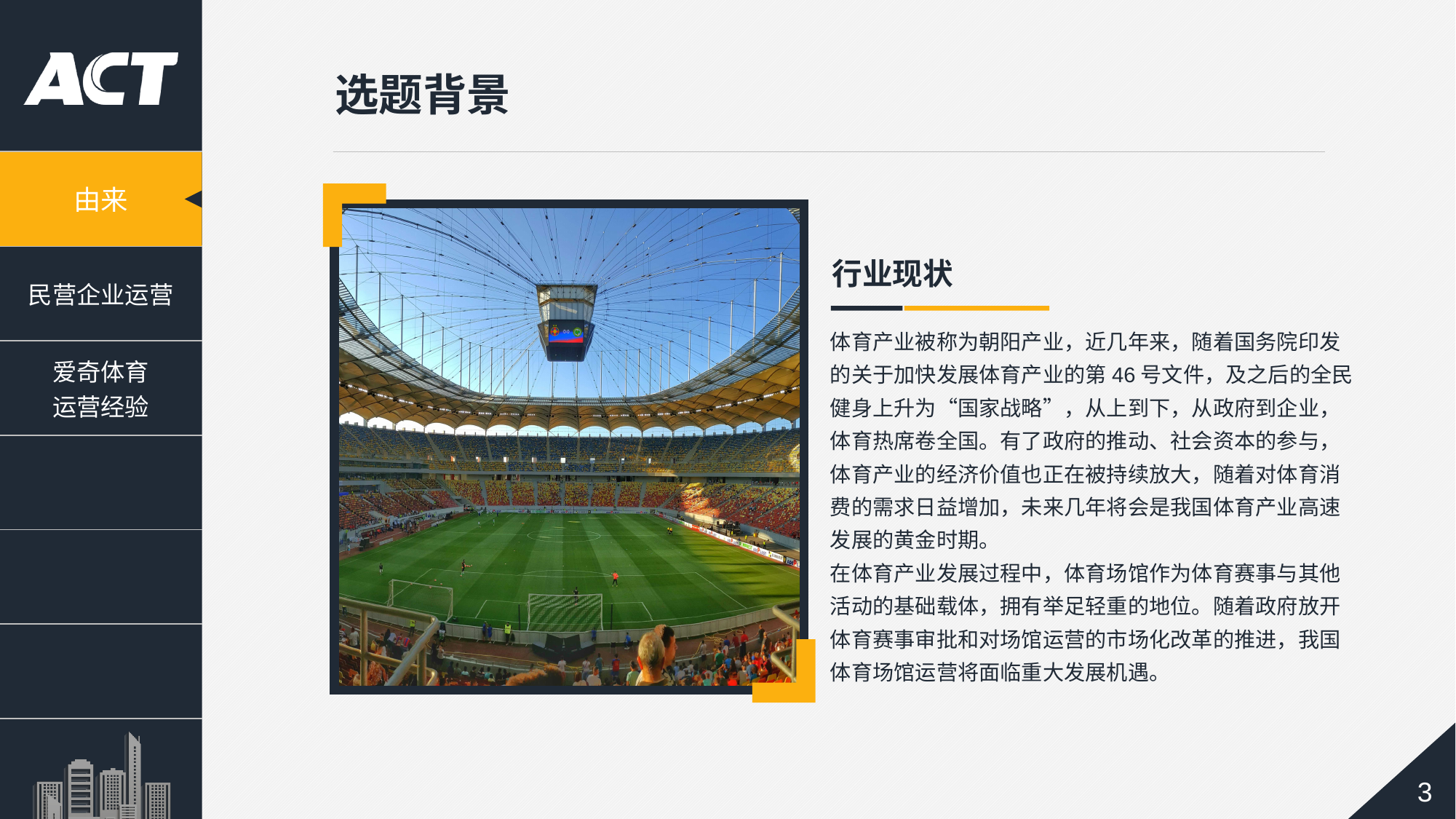

选题背景

行业现状

体育产业被称为朝阳产业，近几年来，随着国务院印发的关于加快发展体育产业的第46号文件，及之后的全民健身上升为“国家战略”，从上到下，从政府到企业，体育热席卷全国。有了政府的推动、社会资本的参与，体育产业的经济价值也正在被持续放大，随着对体育消费的需求日益增加，未来几年将会是我国体育产业高速发展的黄金时期。
在体育产业发展过程中，体育场馆作为体育赛事与其他活动的基础载体，拥有举足轻重的地位。随着政府放开体育赛事审批和对场馆运营的市场化改革的推进，我国体育场馆运营将面临重大发展机遇。